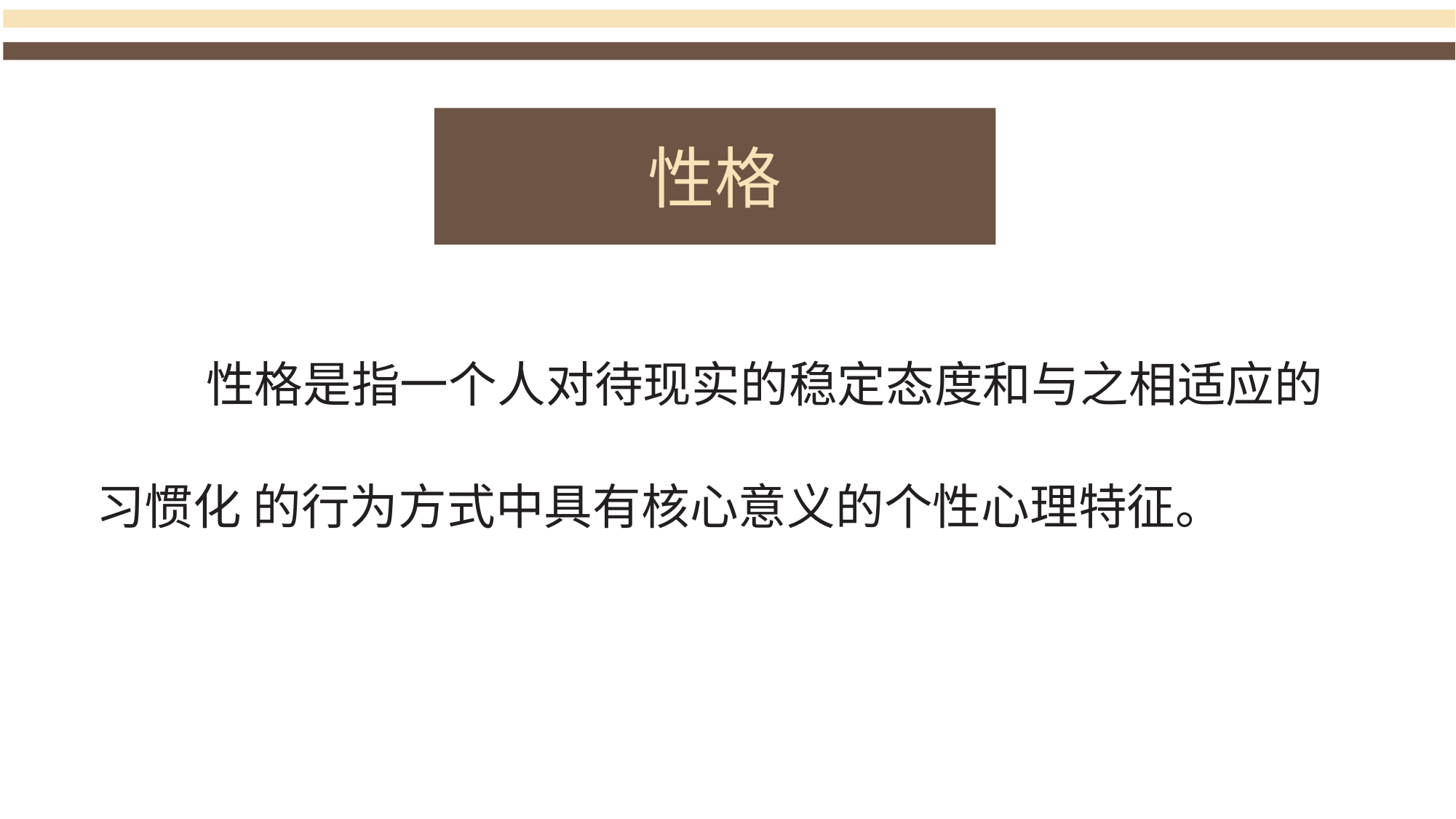

性格

         性格是指一个人对待现实的稳定态度和与之相适应的习惯化 的行为方式中具有核心意义的个性心理特征。